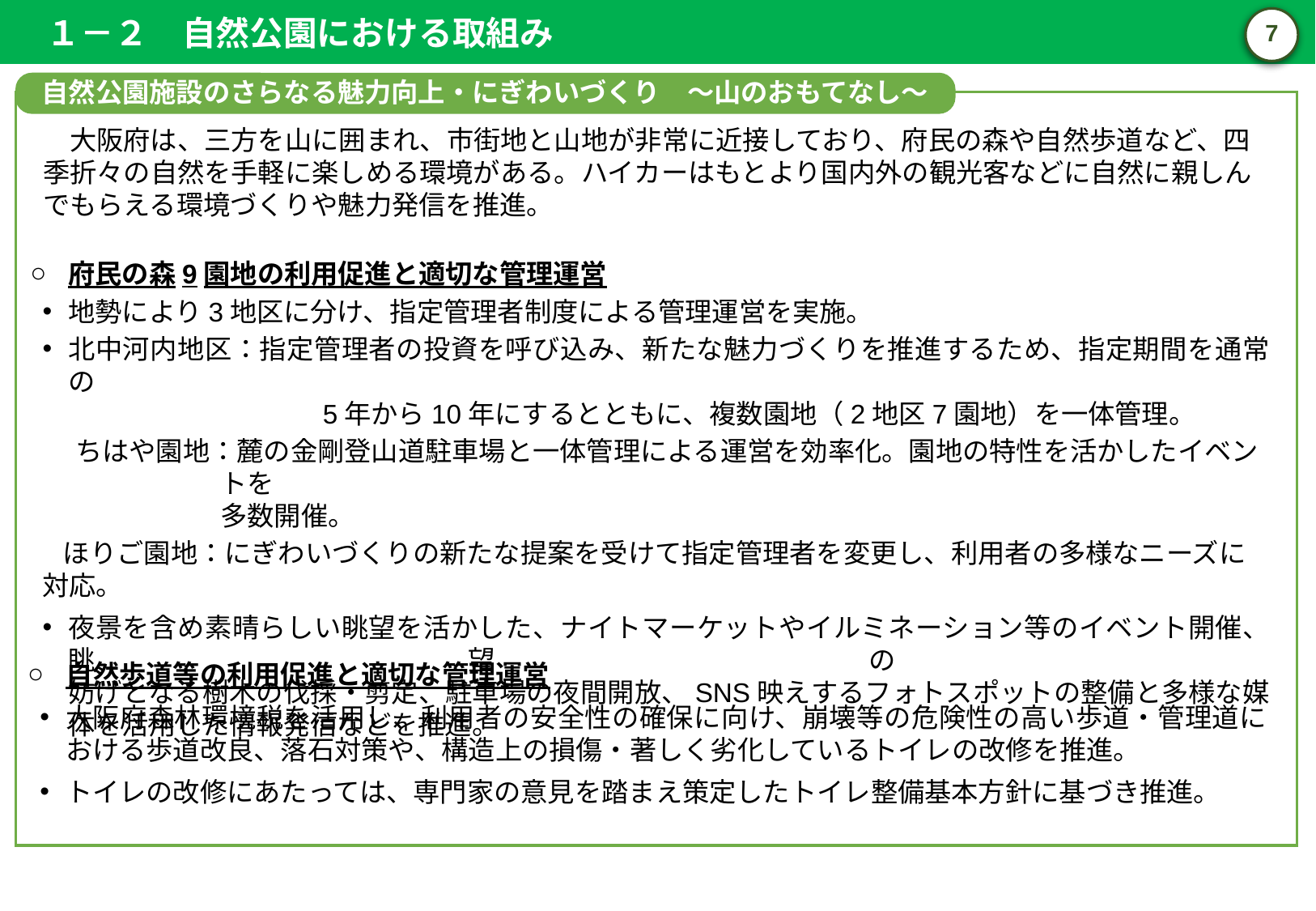

１－２　自然公園における取組み
7
自然公園施設のさらなる魅力向上・にぎわいづくり　～山のおもてなし～

　大阪府は、三方を山に囲まれ、市街地と山地が非常に近接しており、府民の森や自然歩道など、四季折々の自然を手軽に楽しめる環境がある。ハイカーはもとより国内外の観光客などに自然に親しんでもらえる環境づくりや魅力発信を推進。
府民の森9園地の利用促進と適切な管理運営
地勢により3地区に分け、指定管理者制度による管理運営を実施。
北中河内地区：指定管理者の投資を呼び込み、新たな魅力づくりを推進するため、指定期間を通常の
　　　　　　　　　 5年から10年にするとともに、複数園地（2地区7園地）を一体管理。
　 ちはや園地：麓の金剛登山道駐車場と一体管理による運営を効率化。園地の特性を活かしたイベントを
多数開催。
　 ほりご園地：にぎわいづくりの新たな提案を受けて指定管理者を変更し、利用者の多様なニーズに対応。
夜景を含め素晴らしい眺望を活かした、ナイトマーケットやイルミネーション等のイベント開催、眺望の
妨げとなる樹木の伐採・剪定、駐車場の夜間開放、SNS映えするフォトスポットの整備と多様な媒体を活用した情報発信などを推進。
自然歩道等の利用促進と適切な管理運営
大阪府森林環境税を活用し、利用者の安全性の確保に向け、崩壊等の危険性の高い歩道・管理道に
おける歩道改良、落石対策や、構造上の損傷・著しく劣化しているトイレの改修を推進。
トイレの改修にあたっては、専門家の意見を踏まえ策定したトイレ整備基本方針に基づき推進。